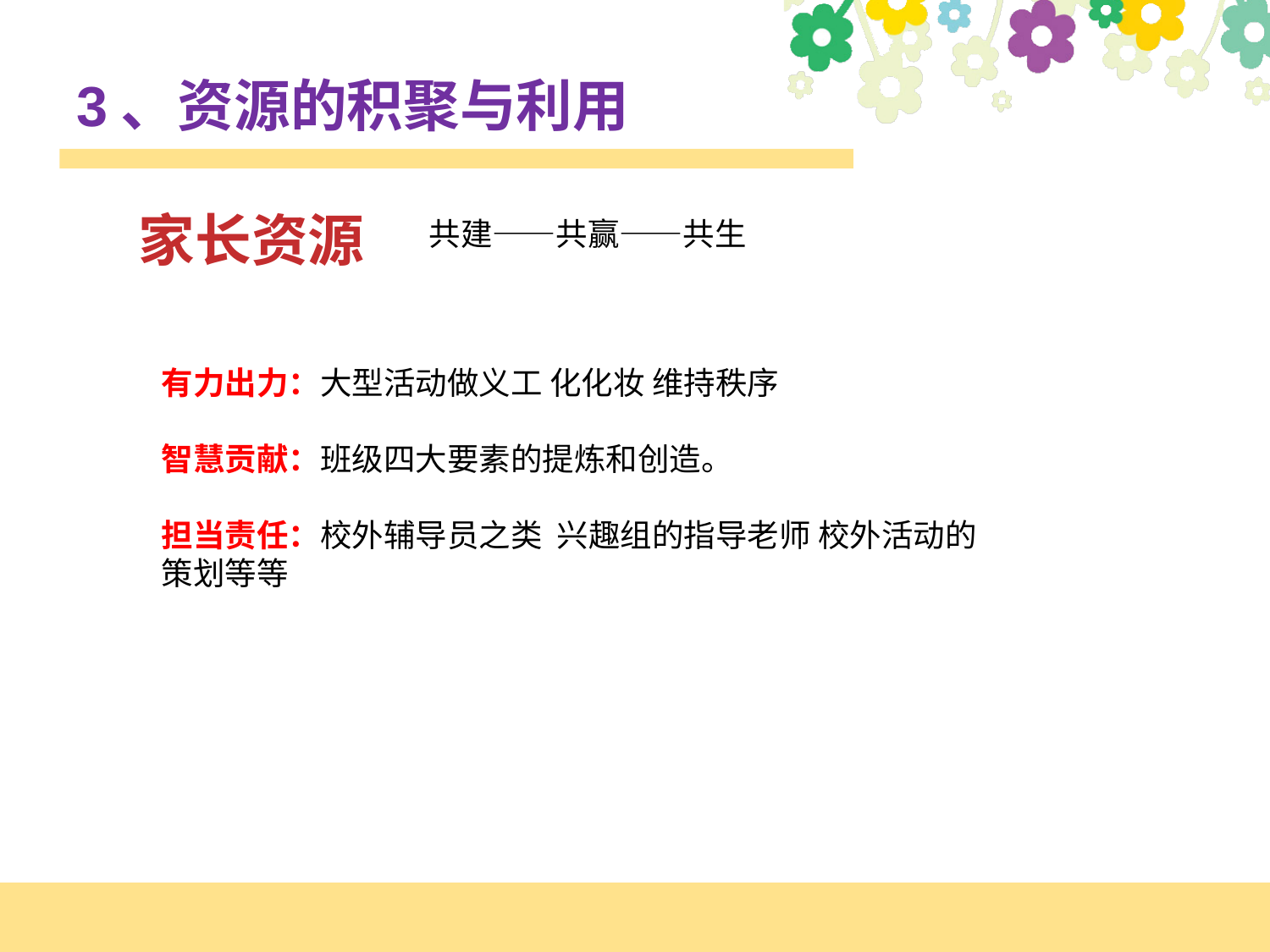

# 3、资源的积聚与利用
家长资源
共建——共赢——共生
有力出力：大型活动做义工 化化妆 维持秩序

智慧贡献：班级四大要素的提炼和创造。

担当责任：校外辅导员之类  兴趣组的指导老师 校外活动的策划等等